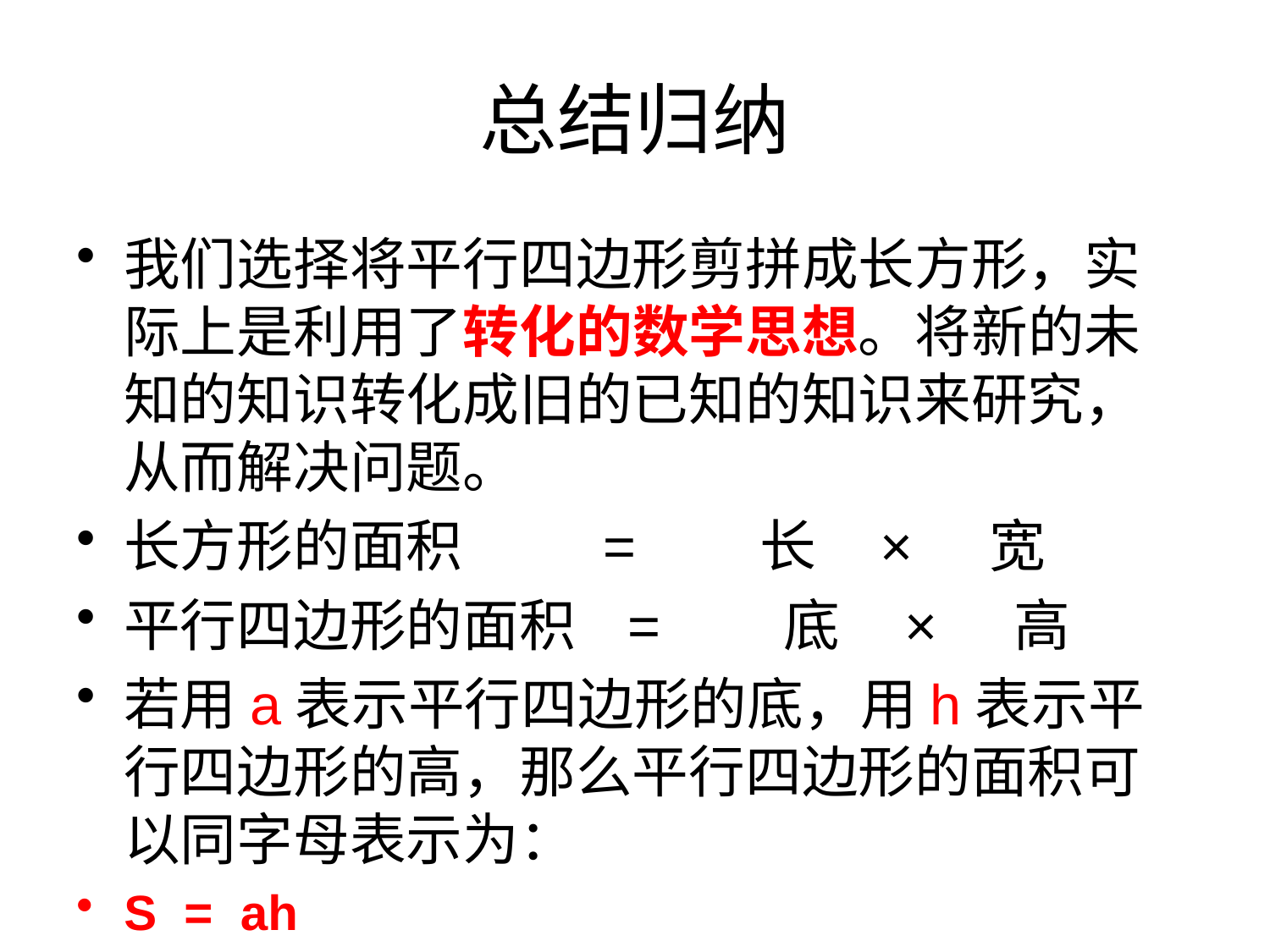

# 总结归纳
我们选择将平行四边形剪拼成长方形，实际上是利用了转化的数学思想。将新的未知的知识转化成旧的已知的知识来研究，从而解决问题。
长方形的面积          =       长    ×    宽
平行四边形的面积   =       底    ×    高
若用a表示平行四边形的底，用h表示平行四边形的高，那么平行四边形的面积可以同字母表示为：
S  =  ah